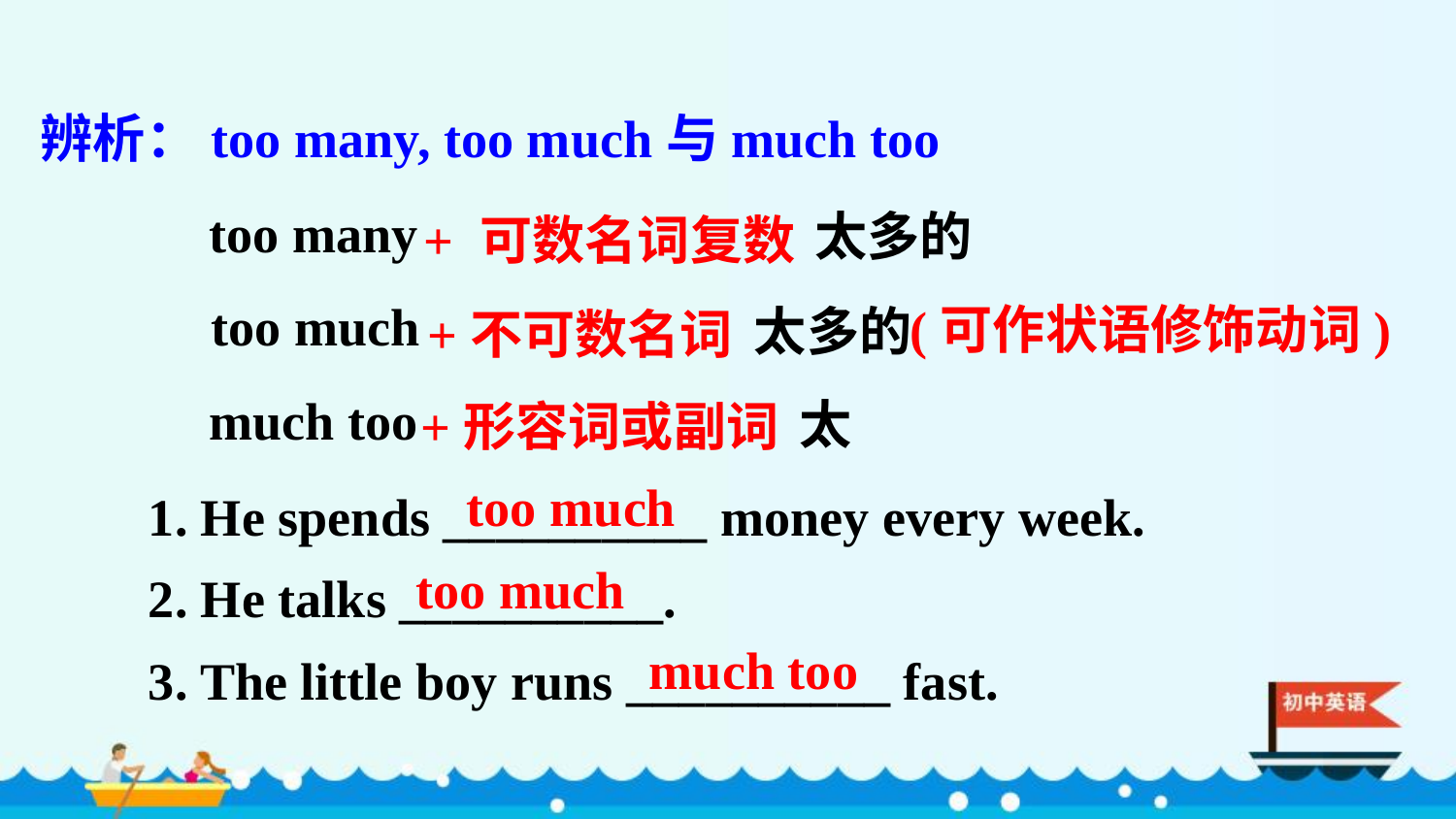

辨析：too many, too much与much too
too many
太多的
+ 可数名词复数
too much
(可作状语修饰动词)
太多的
+不可数名词
much too
太
+形容词或副词
1. He spends __________ money every week.
2. He talks __________.
3. The little boy runs __________ fast.
too much
too much
much too